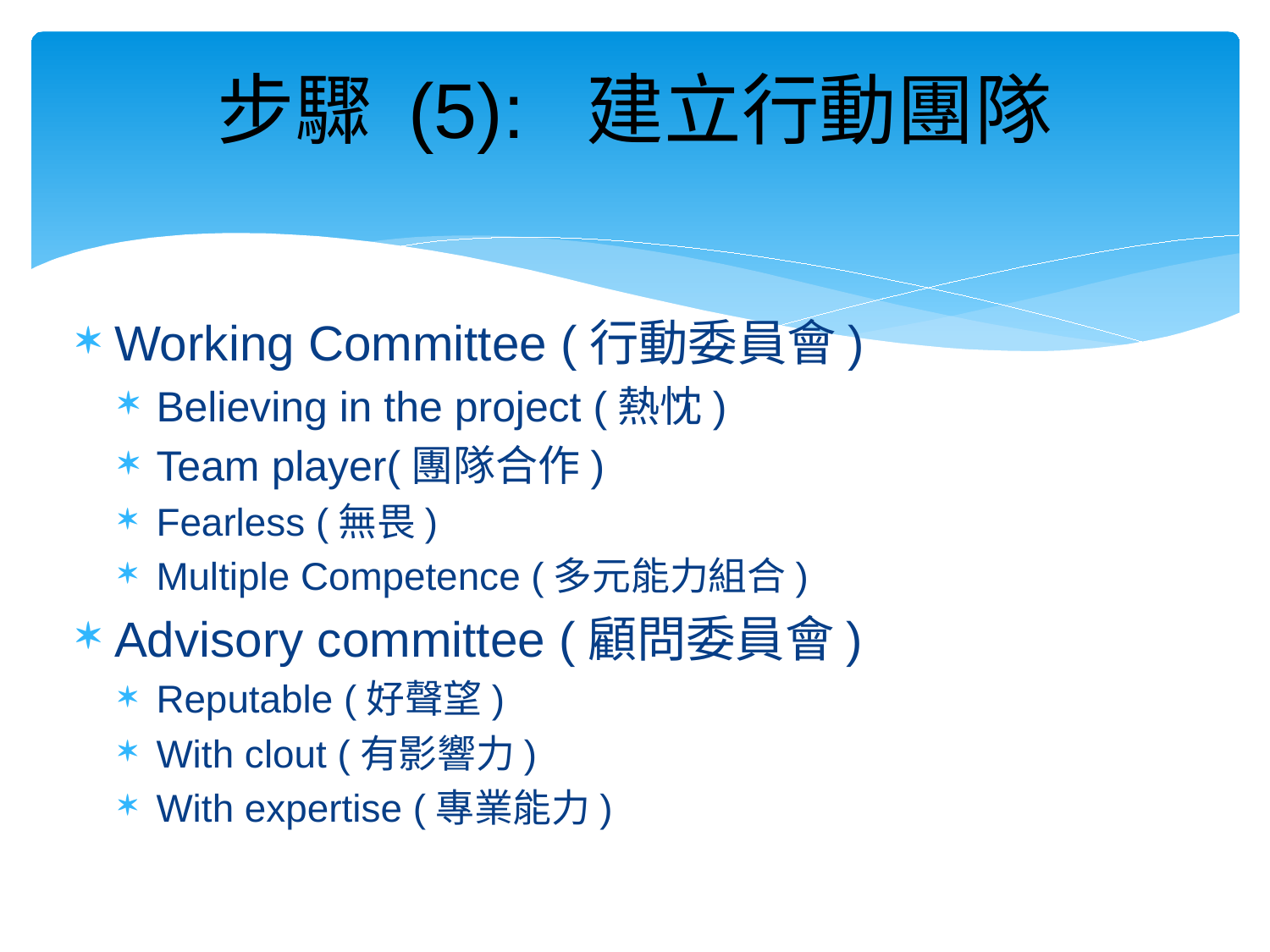

# 步驟 (5):  建立行動團隊

Working Committee (行動委員會)
Believing in the project (熱忱)
Team player(團隊合作)
Fearless (無畏)
Multiple Competence (多元能力組合)
Advisory committee (顧問委員會)
Reputable (好聲望)
With clout (有影響力)
With expertise (專業能力)